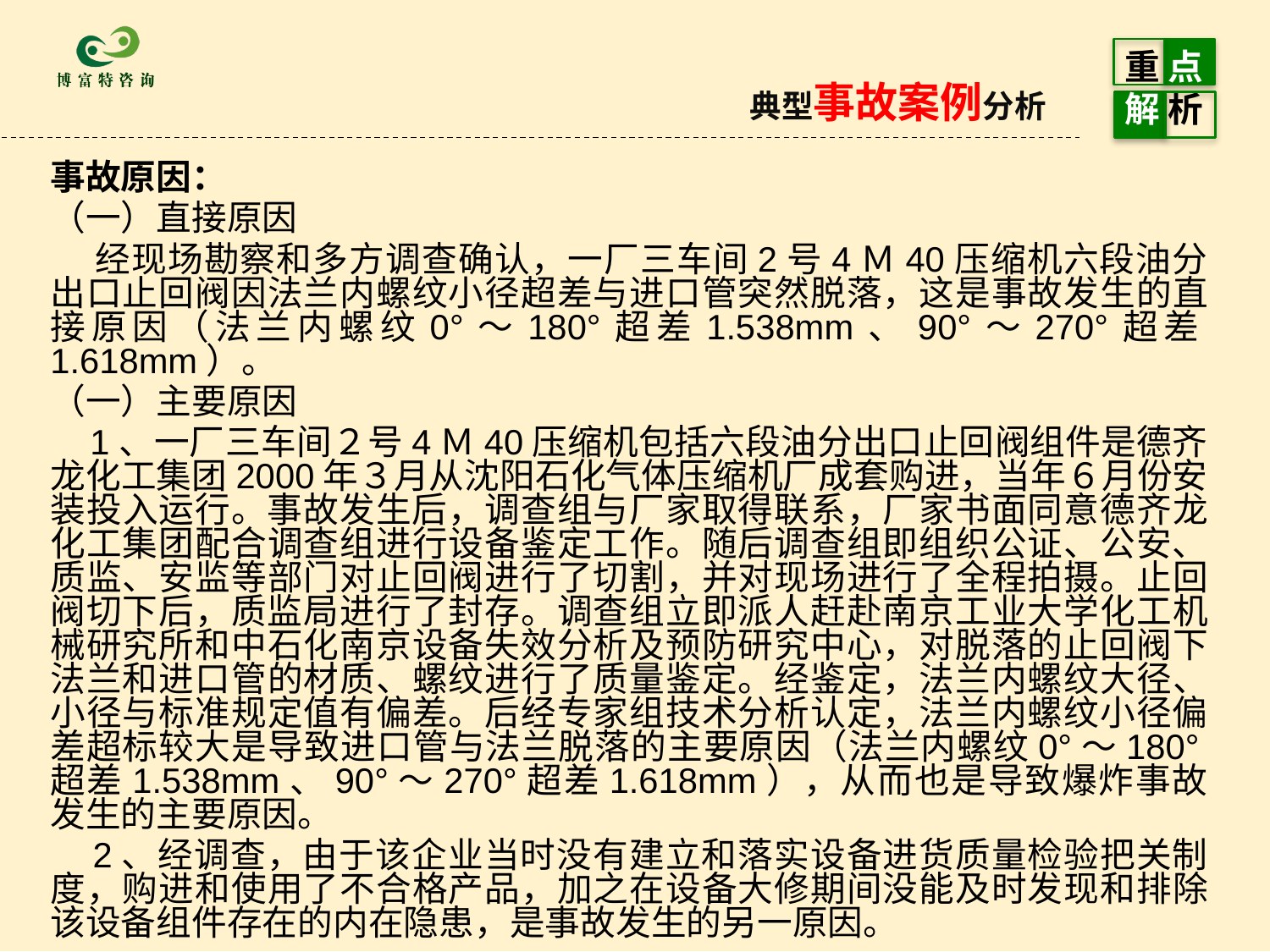

事故原因：
（一）直接原因
    经现场勘察和多方调查确认，一厂三车间2号4Ｍ40压缩机六段油分出口止回阀因法兰内螺纹小径超差与进口管突然脱落，这是事故发生的直接原因（法兰内螺纹0°～180°超差1.538mm、90°～270°超差1.618mm）。
（一）主要原因
    1、一厂三车间２号4Ｍ40压缩机包括六段油分出口止回阀组件是德齐龙化工集团2000年３月从沈阳石化气体压缩机厂成套购进，当年６月份安装投入运行。事故发生后，调查组与厂家取得联系，厂家书面同意德齐龙化工集团配合调查组进行设备鉴定工作。随后调查组即组织公证、公安、质监、安监等部门对止回阀进行了切割，并对现场进行了全程拍摄。止回阀切下后，质监局进行了封存。调查组立即派人赶赴南京工业大学化工机械研究所和中石化南京设备失效分析及预防研究中心，对脱落的止回阀下法兰和进口管的材质、螺纹进行了质量鉴定。经鉴定，法兰内螺纹大径、小径与标准规定值有偏差。后经专家组技术分析认定，法兰内螺纹小径偏差超标较大是导致进口管与法兰脱落的主要原因（法兰内螺纹0°～180°超差1.538mm、90°～270°超差1.618mm），从而也是导致爆炸事故发生的主要原因。
    2、经调查，由于该企业当时没有建立和落实设备进货质量检验把关制度，购进和使用了不合格产品，加之在设备大修期间没能及时发现和排除该设备组件存在的内在隐患，是事故发生的另一原因。